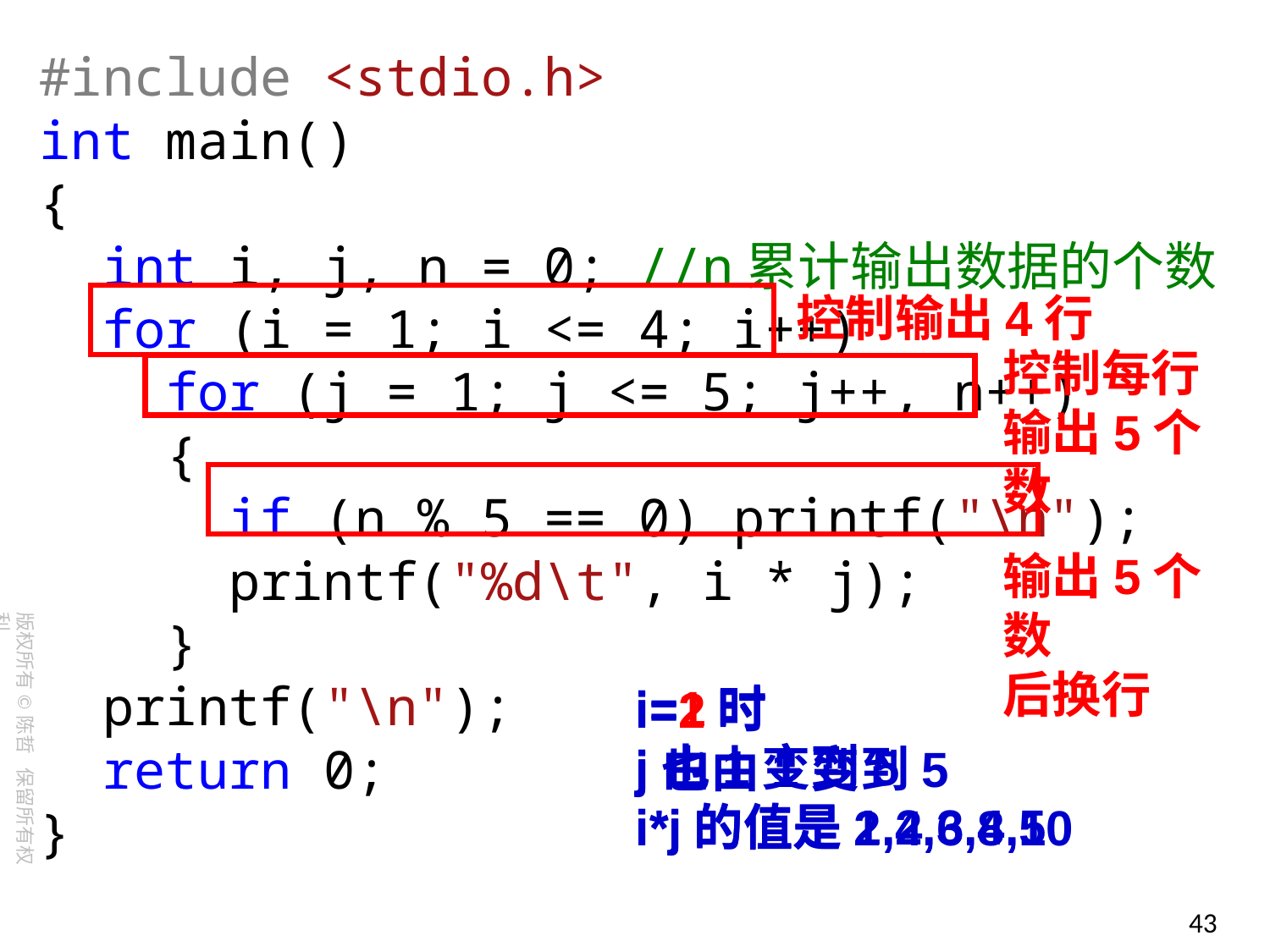

#include <stdio.h>
int main()
{
  int i, j, n = 0; //n累计输出数据的个数
  for (i = 1; i <= 4; i++)
    for (j = 1; j <= 5; j++, n++)
    {
      if (n % 5 == 0) printf("\n");
      printf("%d\t", i * j);
    }
  printf("\n");
  return 0;
}
控制输出4行

控制每行
输出5个数

输出5个数
后换行
i=1时
j由1变到5
i*j的值是1,2,3,4,5
i=2时
j也由1变到5
i*j的值是2,4,6,8,10
43